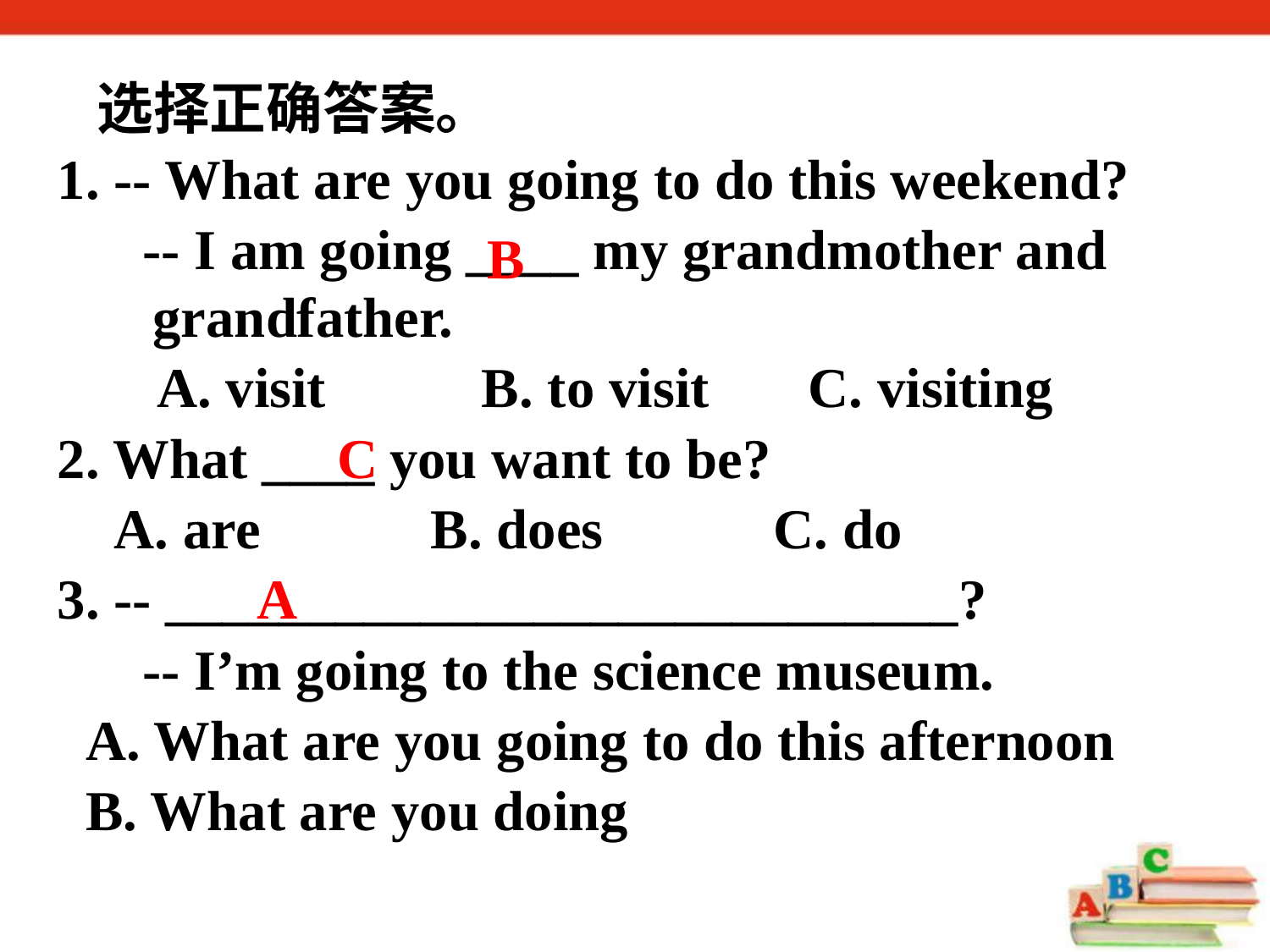

选择正确答案。
1. -- What are you going to do this weekend?
      -- I am going ____ my grandmother and grandfather.
       A. visit           B. to visit       C. visiting
2. What ____ you want to be?
    A. are            B. does            C. do
3. -- ____________________________?
      -- I’m going to the science museum.
  A. What are you going to do this afternoon
  B. What are you doing
B
C
A